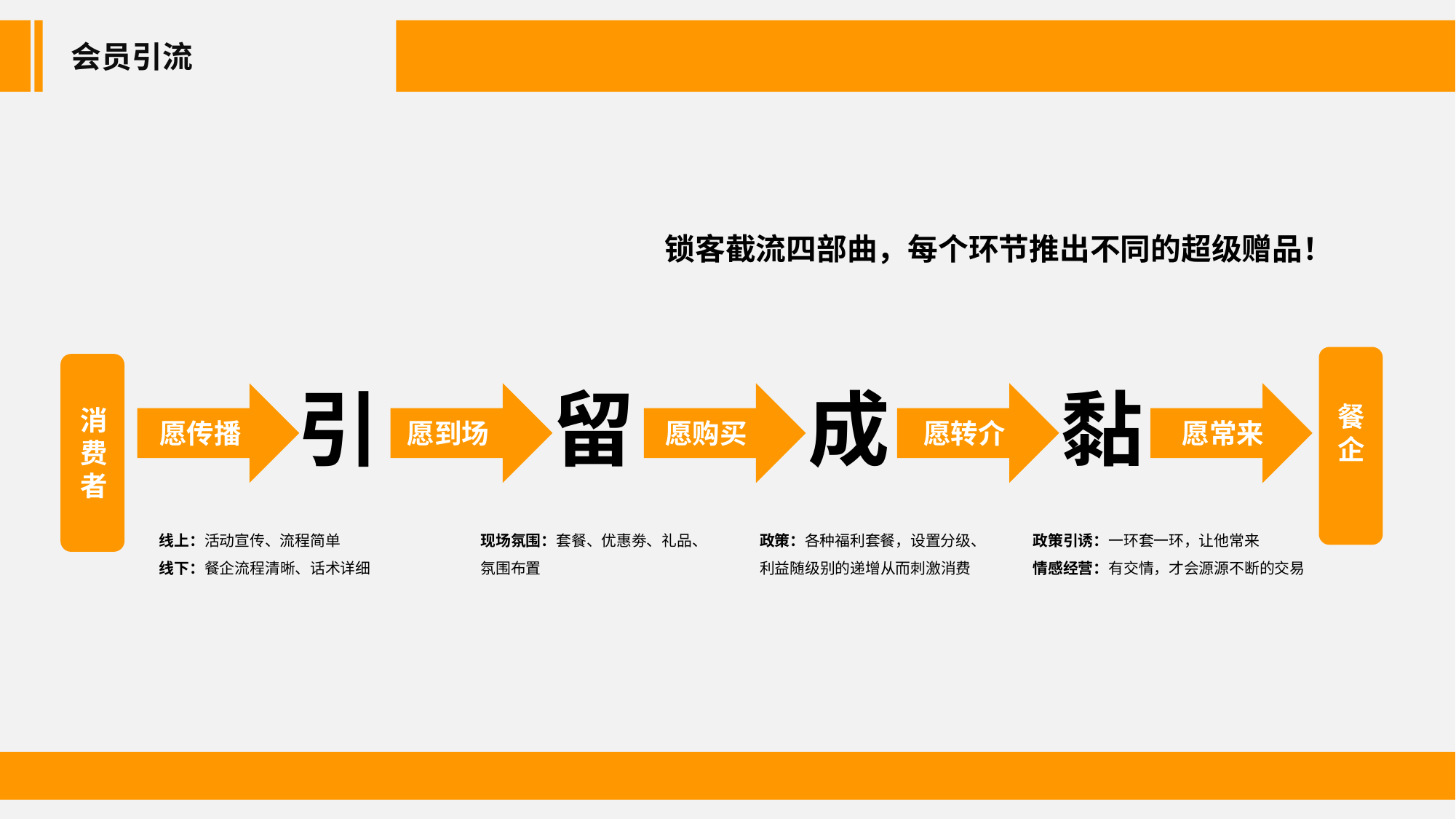

会员引流
锁客截流四部曲，每个环节推出不同的超级赠品！

引
黏
留
成

餐
企
消
费
者
愿到场
愿转介
愿常来
愿传播
愿购买
线上：活动宣传、流程简单
线下：餐企流程清晰、话术详细
现场氛围：套餐、优惠劵、礼品、氛围布置
政策：各种福利套餐，设置分级、利益随级别的递增从而刺激消费
政策引诱：一环套一环，让他常来
情感经营：有交情，才会源源不断的交易